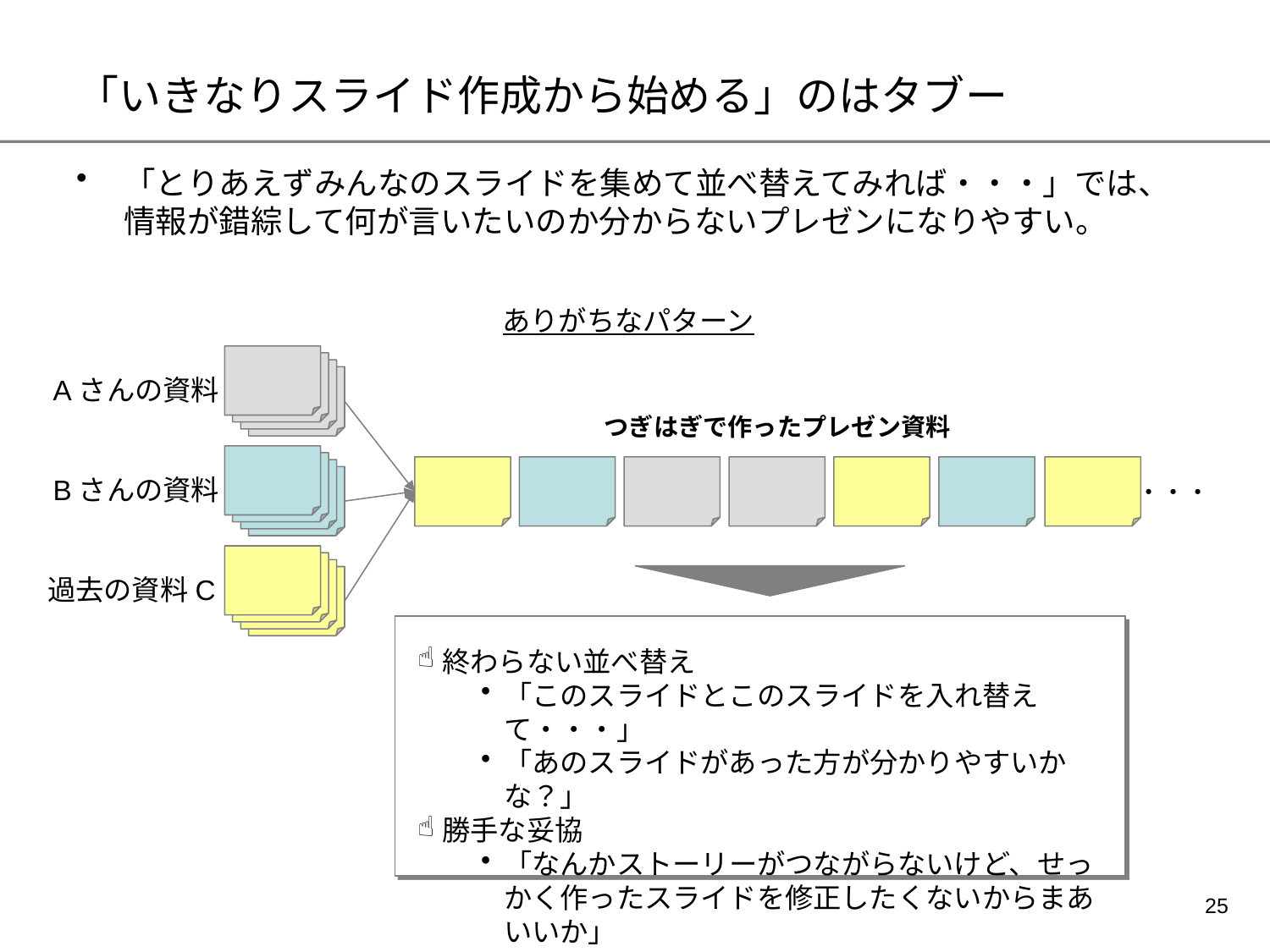

# 「いきなりスライド作成から始める」のはタブー
「とりあえずみんなのスライドを集めて並べ替えてみれば・・・」では、情報が錯綜して何が言いたいのか分からないプレゼンになりやすい。
ありがちなパターン

Aさんの資料
つぎはぎで作ったプレゼン資料

Bさんの資料
・・・

過去の資料C

終わらない並べ替え
「このスライドとこのスライドを入れ替えて・・・」
「あのスライドがあった方が分かりやすいかな？」
勝手な妥協
「なんかストーリーがつながらないけど、せっかく作ったスライドを修正したくないからまあいいか」
25